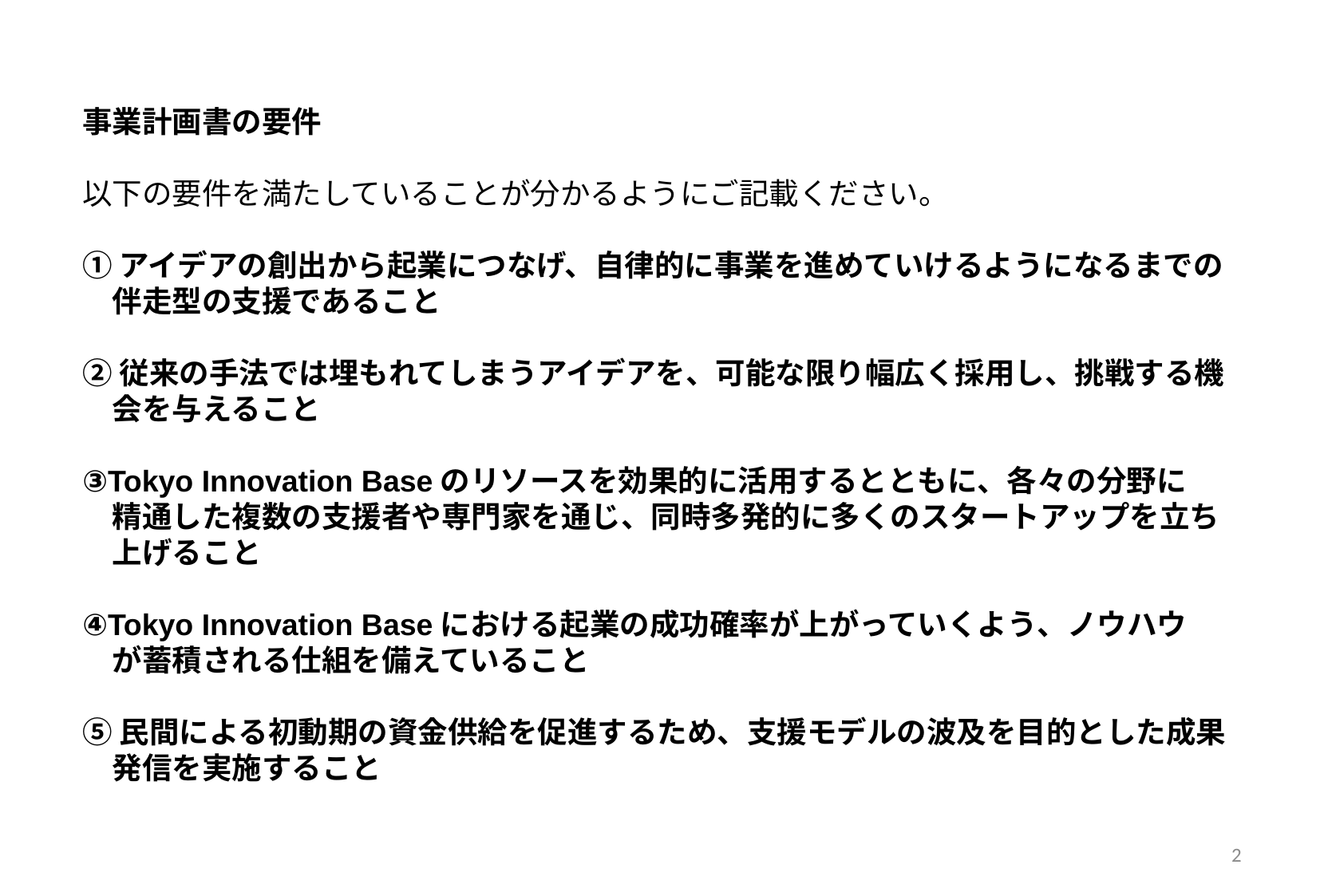

事業計画書の要件

以下の要件を満たしていることが分かるようにご記載ください。

①アイデアの創出から起業につなげ、自律的に事業を進めていけるようになるまでの
　伴走型の支援であること

②従来の手法では埋もれてしまうアイデアを、可能な限り幅広く採用し、挑戦する機
　会を与えること

③Tokyo Innovation Baseのリソースを効果的に活用するとともに、各々の分野に
　精通した複数の支援者や専門家を通じ、同時多発的に多くのスタートアップを立ち
　上げること

④Tokyo Innovation Baseにおける起業の成功確率が上がっていくよう、ノウハウ
　が蓄積される仕組を備えていること

⑤民間による初動期の資金供給を促進するため、支援モデルの波及を目的とした成果
　発信を実施すること

2